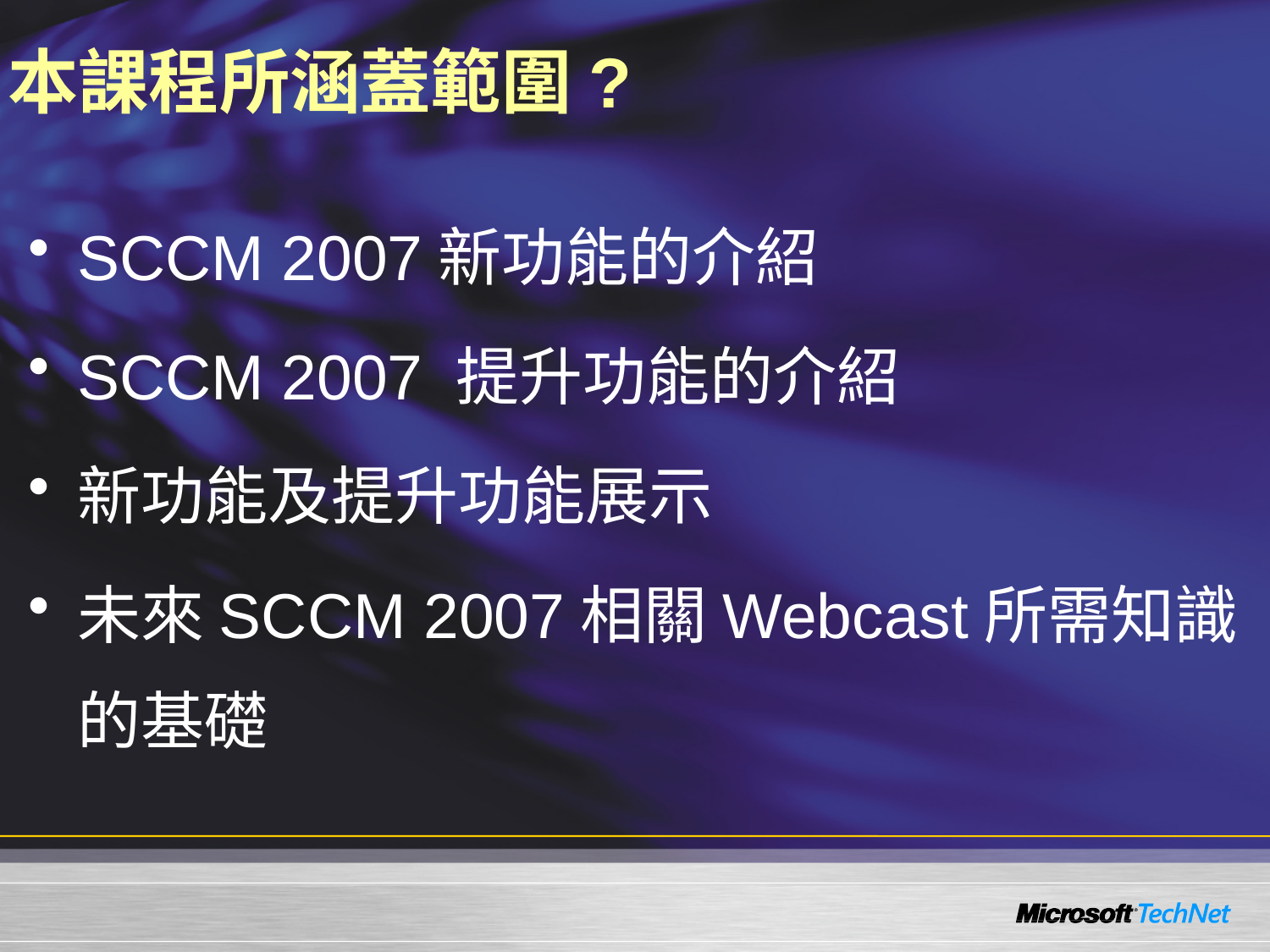

# 本課程所涵蓋範圍?
SCCM 2007新功能的介紹
SCCM 2007 提升功能的介紹
新功能及提升功能展示
未來SCCM 2007相關Webcast所需知識的基礎